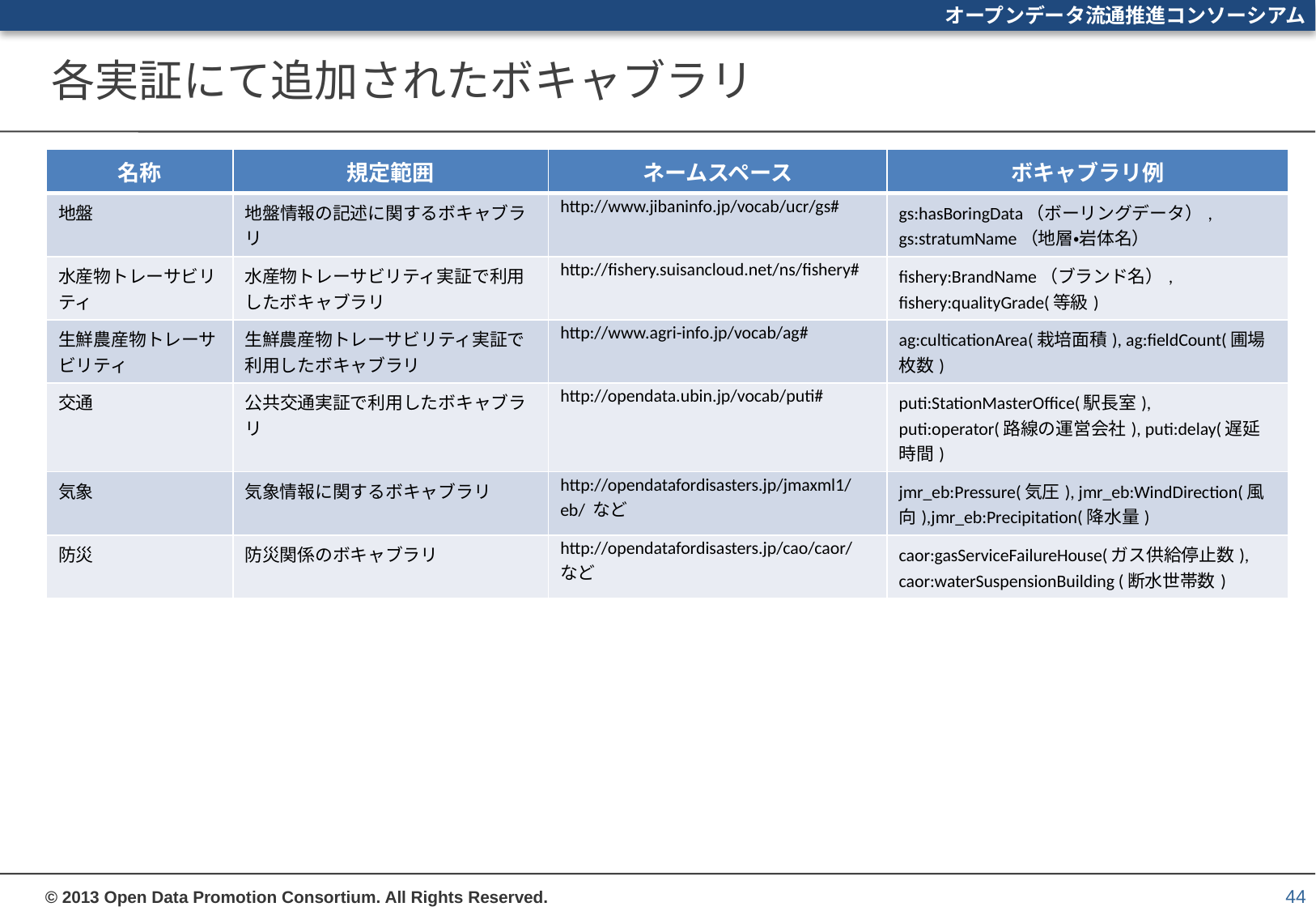

# 各実証にて追加されたボキャブラリ
| 名称 | 規定範囲 | ネームスペース | ボキャブラリ例 |
| --- | --- | --- | --- |
| 地盤 | 地盤情報の記述に関するボキャブラリ | http://www.jibaninfo.jp/vocab/ucr/gs# | gs:hasBoringData（ボーリングデータ）, gs:stratumName（地層・岩体名） |
| 水産物トレーサビリティ | 水産物トレーサビリティ実証で利用したボキャブラリ | http://fishery.suisancloud.net/ns/fishery# | fishery:BrandName（ブランド名）, fishery:qualityGrade(等級) |
| 生鮮農産物トレーサビリティ | 生鮮農産物トレーサビリティ実証で利用したボキャブラリ | http://www.agri-info.jp/vocab/ag# | ag:culticationArea(栽培面積), ag:fieldCount(圃場枚数) |
| 交通 | 公共交通実証で利用したボキャブラリ | http://opendata.ubin.jp/vocab/puti# | puti:StationMasterOffice(駅長室), puti:operator(路線の運営会社), puti:delay(遅延時間) |
| 気象 | 気象情報に関するボキャブラリ | http://opendatafordisasters.jp/jmaxml1/eb/ など | jmr\_eb:Pressure(気圧), jmr\_eb:WindDirection(風向),jmr\_eb:Precipitation(降水量) |
| 防災 | 防災関係のボキャブラリ | http://opendatafordisasters.jp/cao/caor/ など | caor:gasServiceFailureHouse(ガス供給停止数), caor:waterSuspensionBuilding (断水世帯数) |
44